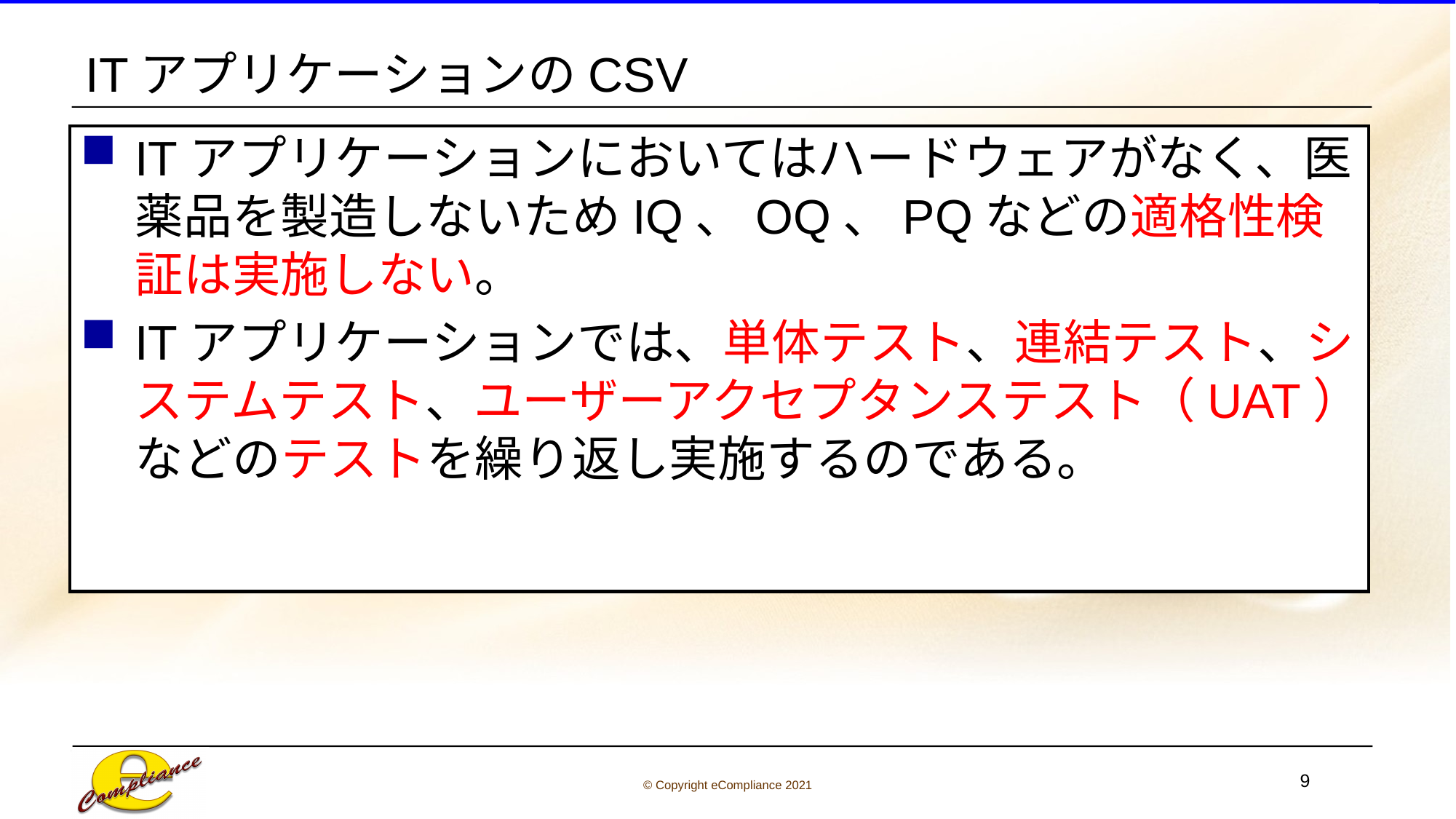

# ITアプリケーションのCSV
ITアプリケーションにおいてはハードウェアがなく、医薬品を製造しないためIQ、OQ、PQなどの適格性検証は実施しない。
ITアプリケーションでは、単体テスト、連結テスト、システムテスト、ユーザーアクセプタンステスト（UAT）などのテストを繰り返し実施するのである。